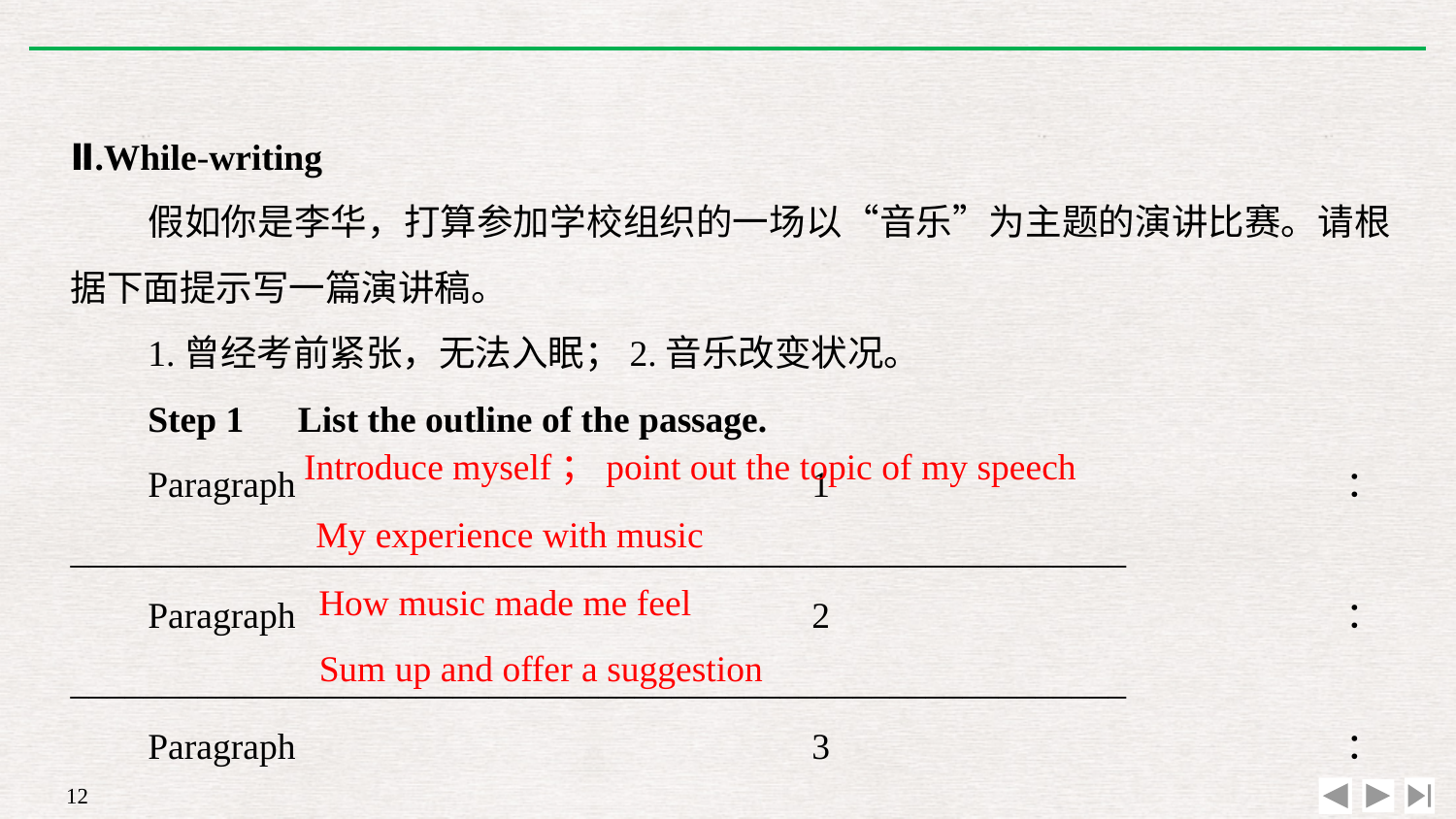

Ⅱ.While-writing
假如你是李华，打算参加学校组织的一场以“音乐”为主题的演讲比赛。请根据下面提示写一篇演讲稿。
1.曾经考前紧张，无法入眠；2.音乐改变状况。
Step 1　List the outline of the passage.
Paragraph 1：__________________________________________________________
Paragraph 2：__________________________________________________________
Paragraph 3：__________________________________________________________
Paragraph 4：__________________________________________________________
Introduce myself；point out the topic of my speech
My experience with music
How music made me feel
Sum up and offer a suggestion